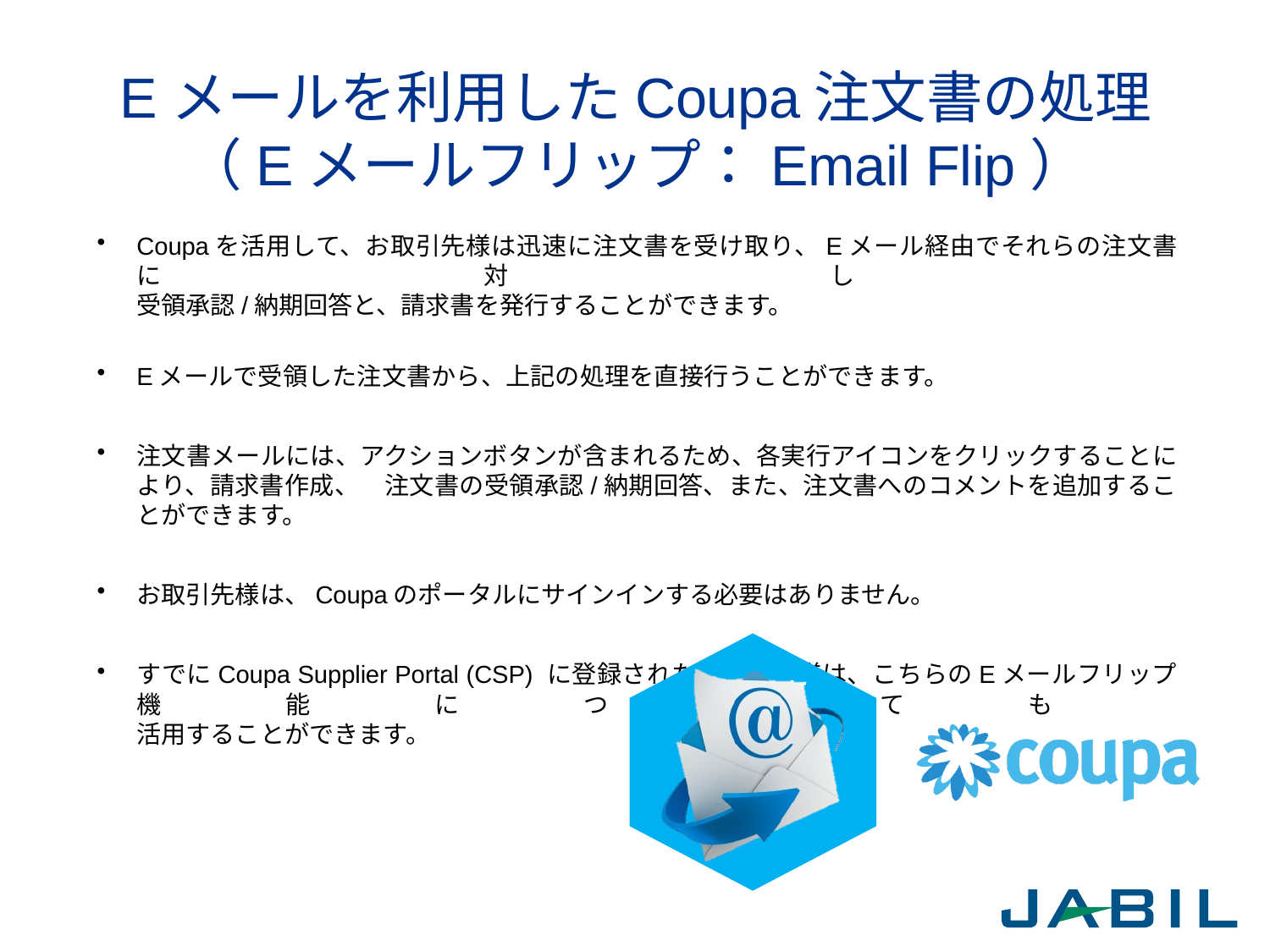

# Eメールを利用したCoupa注文書の処理 （Eメールフリップ：Email Flip）
Coupaを活用して、お取引先様は迅速に注文書を受け取り、Eメール経由でそれらの注文書に対し
受領承認/納期回答と、請求書を発行することができます。

Eメールで受領した注文書から、上記の処理を直接行うことができます。

注文書メールには、アクションボタンが含まれるため、各実行アイコンをクリックすることにより、請求書作成、　注文書の受領承認/納期回答、また、注文書へのコメントを追加することができます。

お取引先様は、Coupaのポータルにサインインする必要はありません。

すでにCoupa Supplier Portal (CSP) に登録されたお取引先様は、こちらのEメールフリップ機能についても
活用することができます。